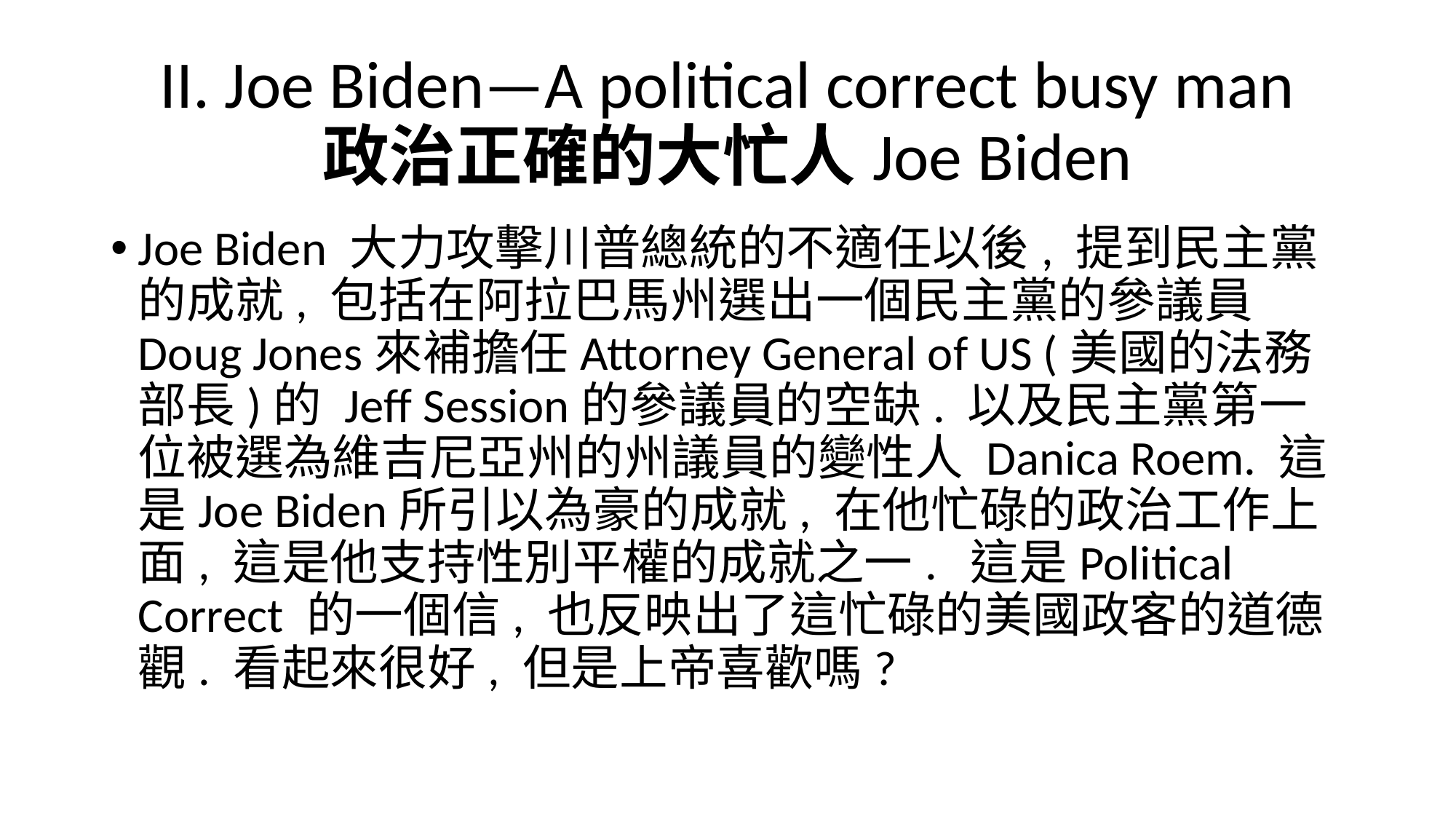

# II. Joe Biden—A political correct busy man 政治正確的大忙人Joe Biden
Joe Biden 大力攻擊川普總統的不適任以後, 提到民主黨的成就, 包括在阿拉巴馬州選出一個民主黨的參議員Doug Jones來補擔任Attorney General of US (美國的法務部長)的 Jeff Session的參議員的空缺. 以及民主黨第一位被選為維吉尼亞州的州議員的變性人 Danica Roem. 這是Joe Biden所引以為豪的成就, 在他忙碌的政治工作上面, 這是他支持性別平權的成就之一.  這是Political Correct 的一個信, 也反映出了這忙碌的美國政客的道德觀. 看起來很好, 但是上帝喜歡嗎?